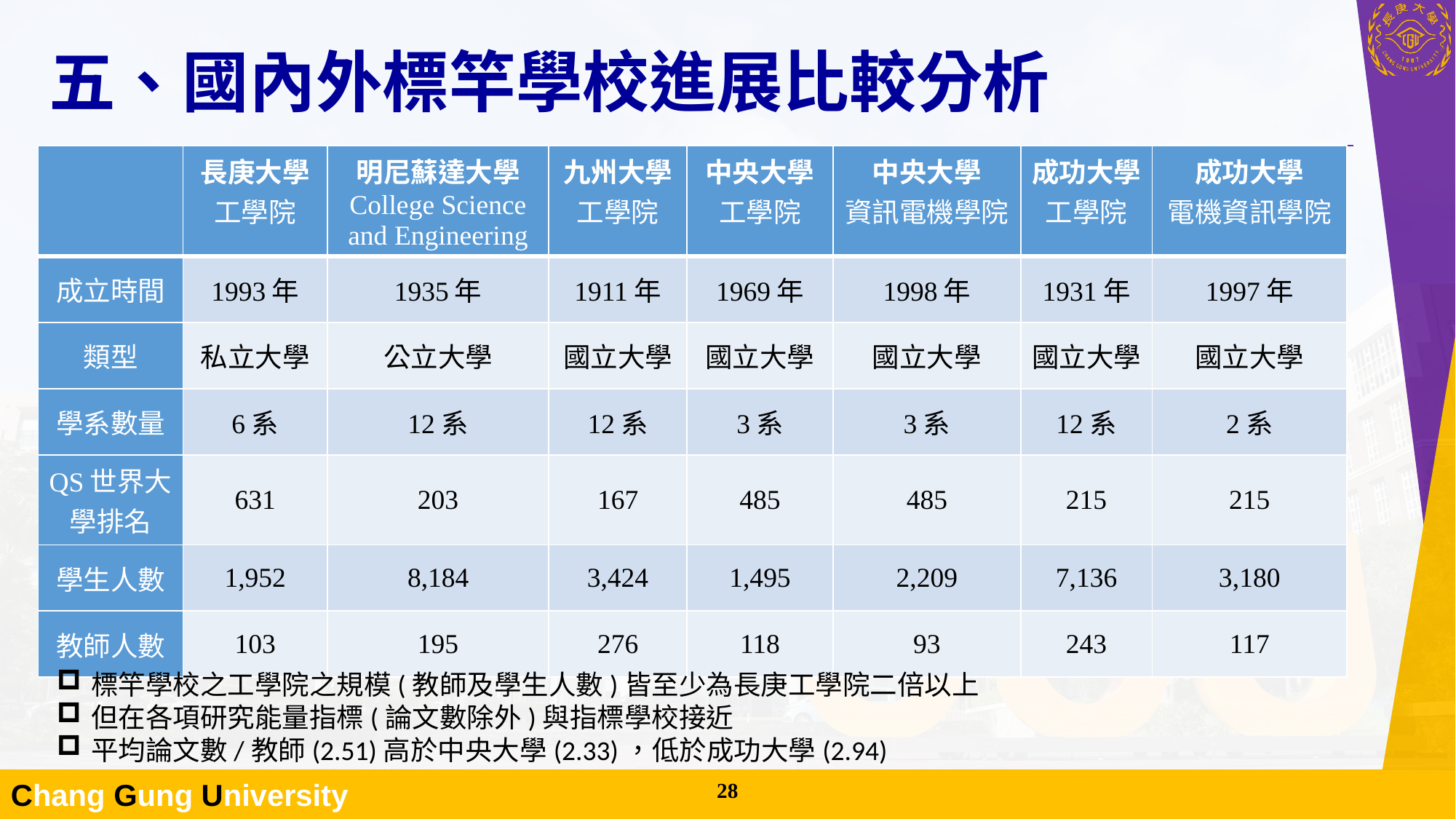

# 五、國內外標竿學校進展比較分析
|  | 長庚大學 工學院 | 明尼蘇達大學 College Science and Engineering | 九州大學 工學院 | 中央大學 工學院 | 中央大學 資訊電機學院 | 成功大學 工學院 | 成功大學 電機資訊學院 |
| --- | --- | --- | --- | --- | --- | --- | --- |
| 成立時間 | 1993年 | 1935年 | 1911年 | 1969年 | 1998年 | 1931年 | 1997年 |
| 類型 | 私立大學 | 公立大學 | 國立大學 | 國立大學 | 國立大學 | 國立大學 | 國立大學 |
| 學系數量 | 6系 | 12系 | 12系 | 3系 | 3系 | 12系 | 2系 |
| QS世界大學排名 | 631 | 203 | 167 | 485 | 485 | 215 | 215 |
| 學生人數 | 1,952 | 8,184 | 3,424 | 1,495 | 2,209 | 7,136 | 3,180 |
| 教師人數 | 103 | 195 | 276 | 118 | 93 | 243 | 117 |
標竿學校之工學院之規模(教師及學生人數)皆至少為長庚工學院二倍以上
但在各項研究能量指標(論文數除外)與指標學校接近
平均論文數/教師(2.51)高於中央大學(2.33)，低於成功大學(2.94)
28